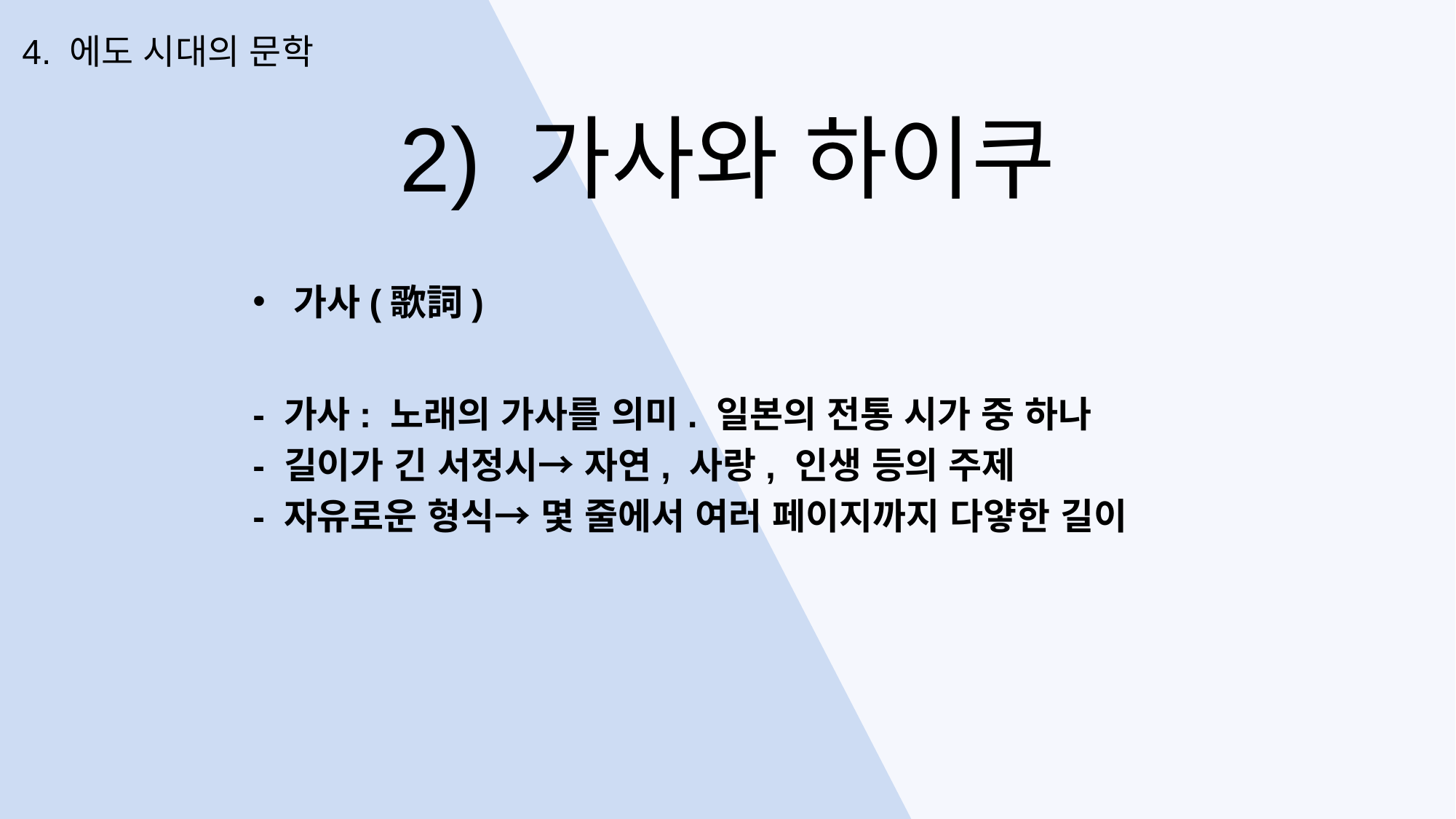

4. 에도 시대의 문학
2) 가사와 하이쿠
가사(歌詞)

- 가사: 노래의 가사를 의미. 일본의 전통 시가 중 하나
- 길이가 긴 서정시→ 자연, 사랑, 인생 등의 주제
- 자유로운 형식→ 몇 줄에서 여러 페이지까지 다얗한 길이